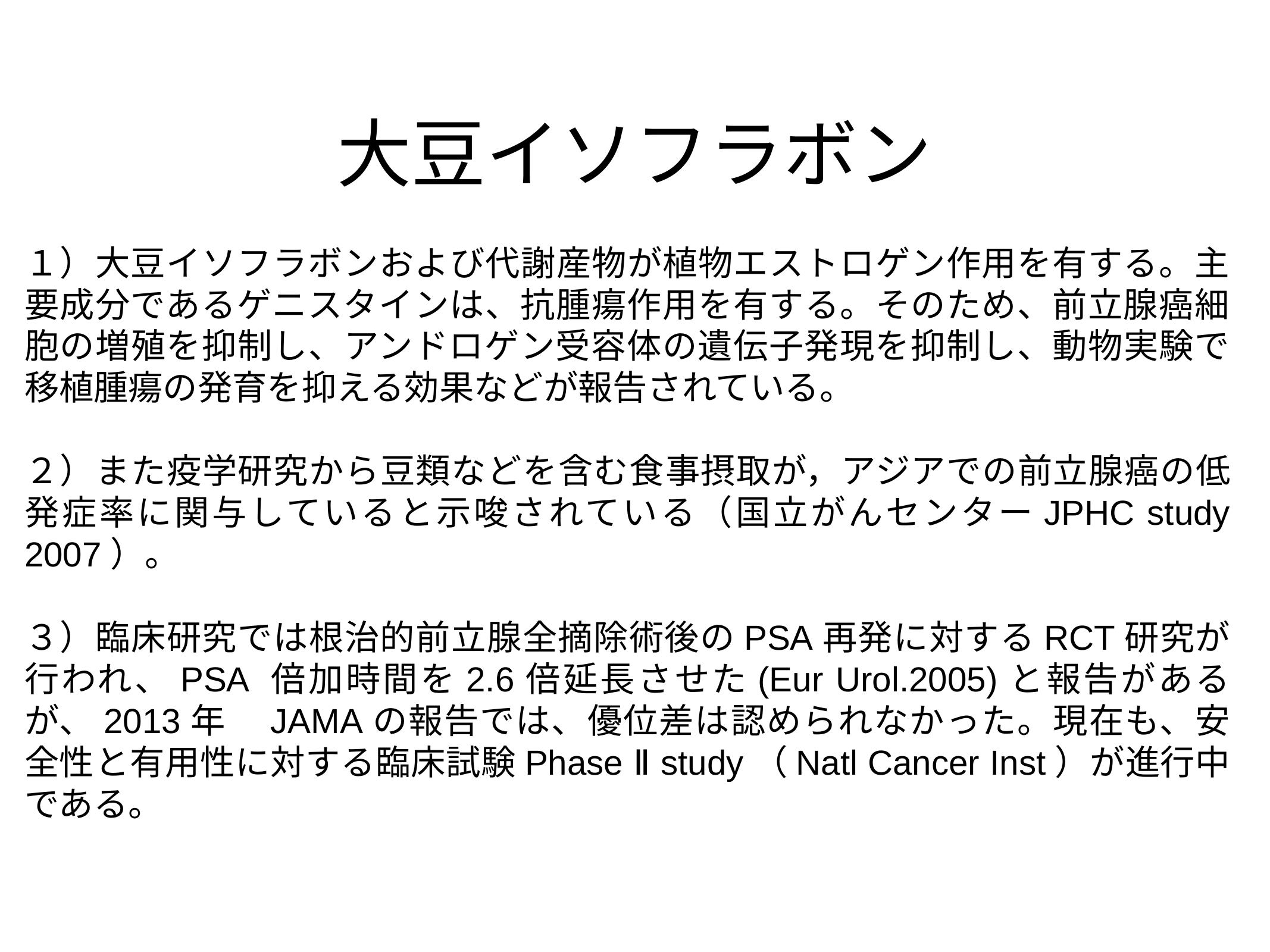

# 大豆イソフラボン

１）大豆イソフラボンおよび代謝産物が植物エストロゲン作用を有する。主要成分であるゲニスタインは、抗腫瘍作用を有する。そのため、前立腺癌細胞の増殖を抑制し、アンドロゲン受容体の遺伝子発現を抑制し、動物実験で移植腫瘍の発育を抑える効果などが報告されている。

２）また疫学研究から豆類などを含む食事摂取が，アジアでの前立腺癌の低発症率に関与していると示唆されている（国立がんセンターJPHC study 2007）。

３）臨床研究では根治的前立腺全摘除術後のPSA再発に対するRCT研究が行われ、PSA 倍加時間を2.6倍延長させた(Eur Urol.2005)と報告があるが、2013年　JAMAの報告では、優位差は認められなかった。現在も、安全性と有用性に対する臨床試験Phase Ⅱ study（Natl Cancer Inst）が進行中である。